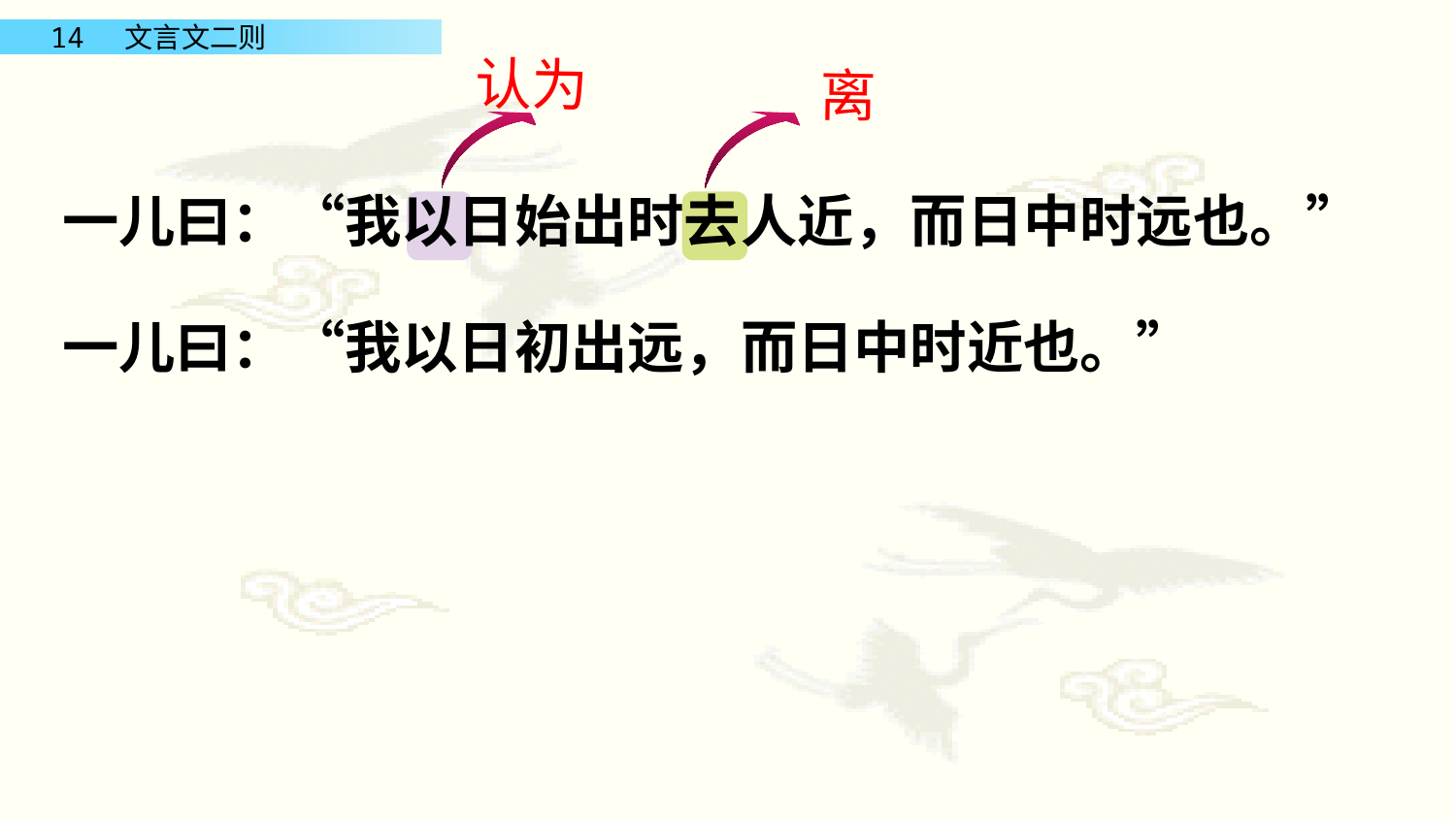

认为
离

一儿曰：“我以日始出时去人近，而日中时远也。”

一儿曰：“我以日初出远，而日中时近也。”